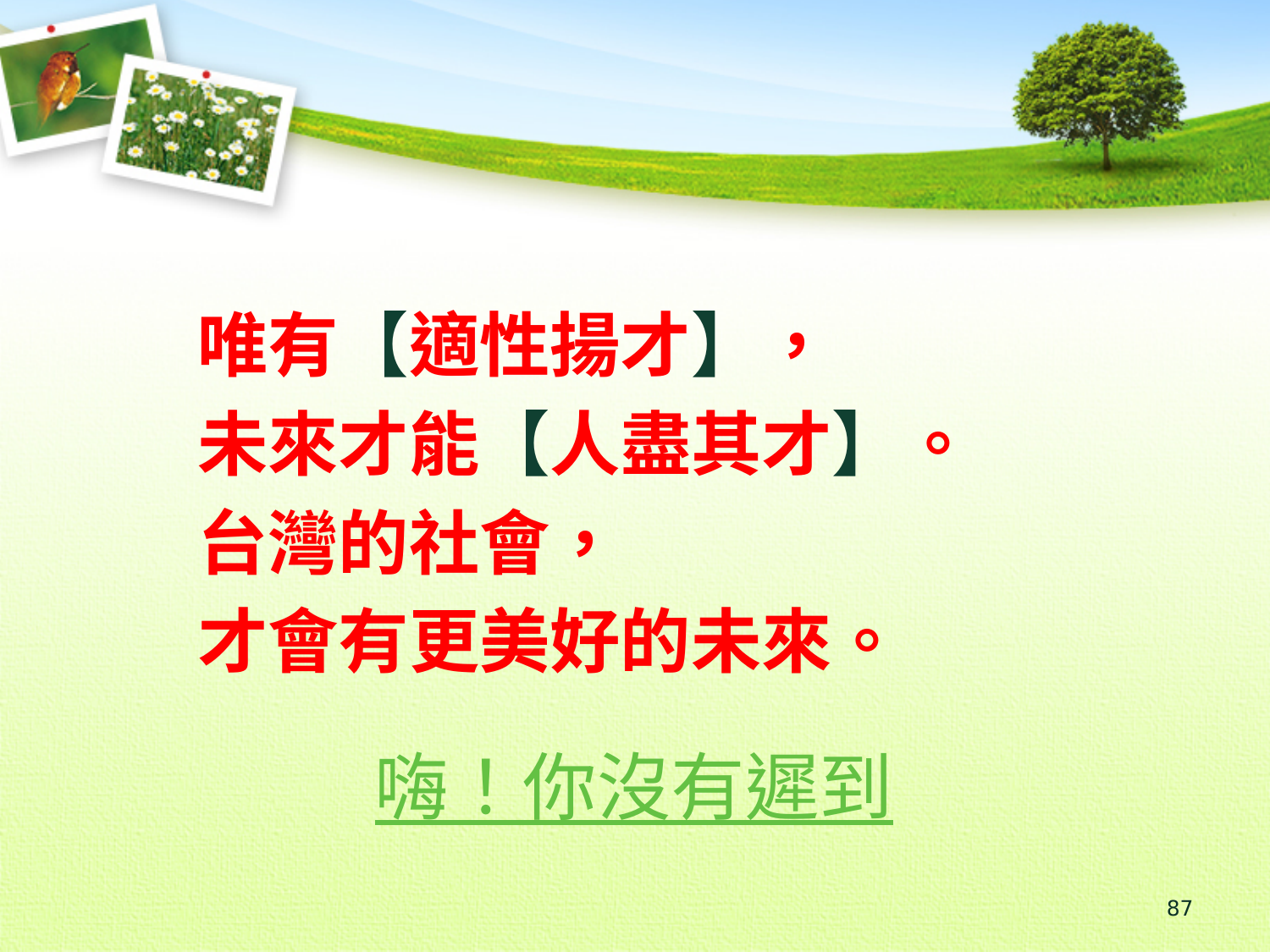

唯有【適性揚才】，
未來才能【人盡其才】。
台灣的社會，
才會有更美好的未來。
嗨！你沒有遲到
87